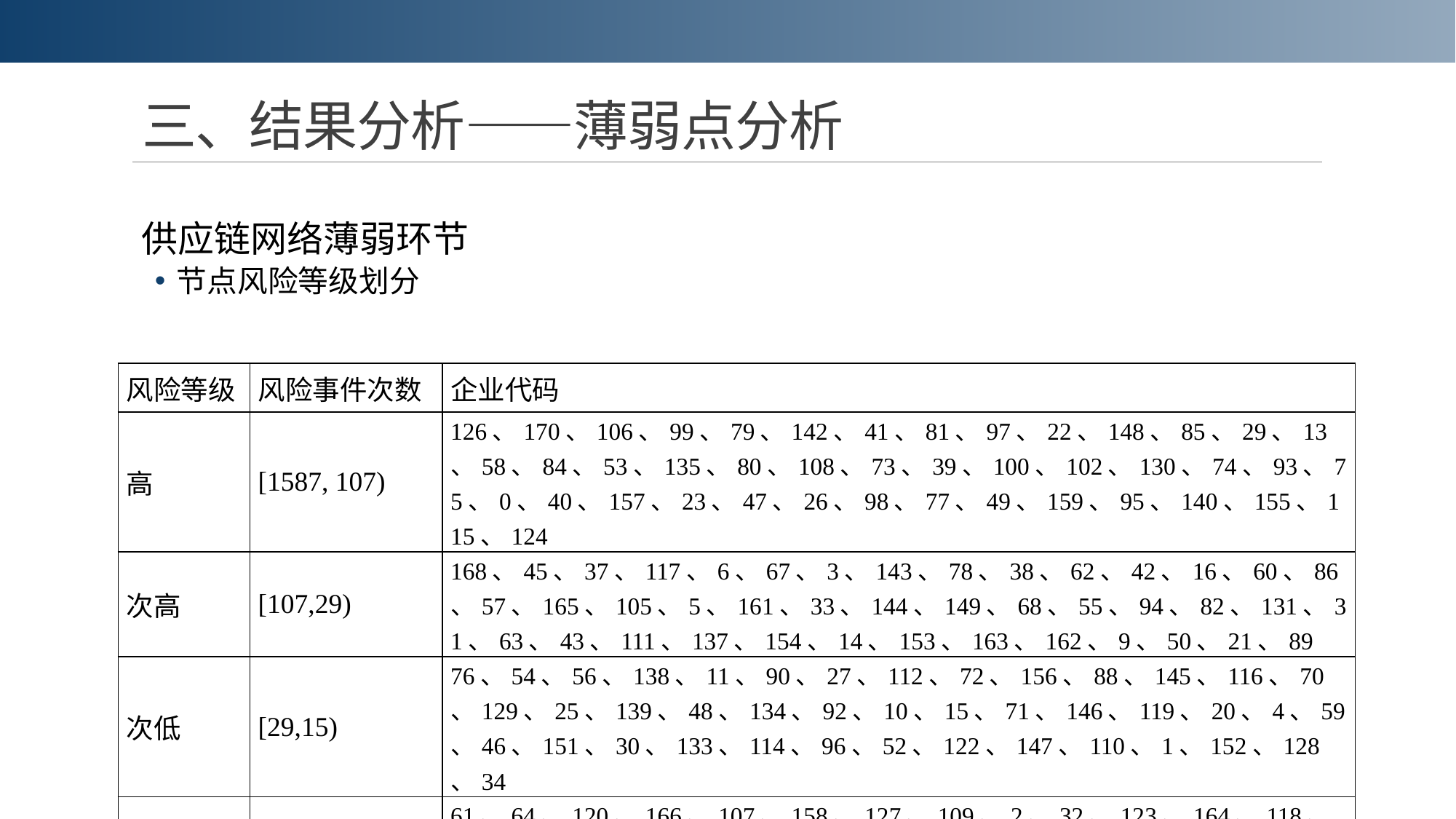

# 三、结果分析——薄弱点分析
供应链网络薄弱环节
节点风险等级划分
| 风险等级 | 风险事件次数 | 企业代码 |
| --- | --- | --- |
| 高 | [1587, 107) | 126、170、106、99、79、142、41、81、97、22、148、85、29、13、58、84、53、135、80、108、73、39、100、102、130、74、93、75、0、40、157、23、47、26、98、77、49、159、95、140、155、115、124 |
| 次高 | [107,29) | 168、45、37、117、6、67、3、143、78、38、62、42、16、60、86、57、165、105、5、161、33、144、149、68、55、94、82、131、31、63、43、111、137、154、14、153、163、162、9、50、21、89 |
| 次低 | [29,15) | 76、54、56、138、11、90、27、112、72、156、88、145、116、70、129、25、139、48、134、92、10、15、71、146、119、20、4、59、46、151、30、133、114、96、52、122、147、110、1、152、128、34 |
| 低 | [15,1] | 61、64、120、166、107、158、127、109、2、32、123、164、118、125、35、66、8、91、7、12、136、65、160、28、17、121、83、44、150、132、18、141、69、104、19、51、169、87、24、103、101、113、167、36 |